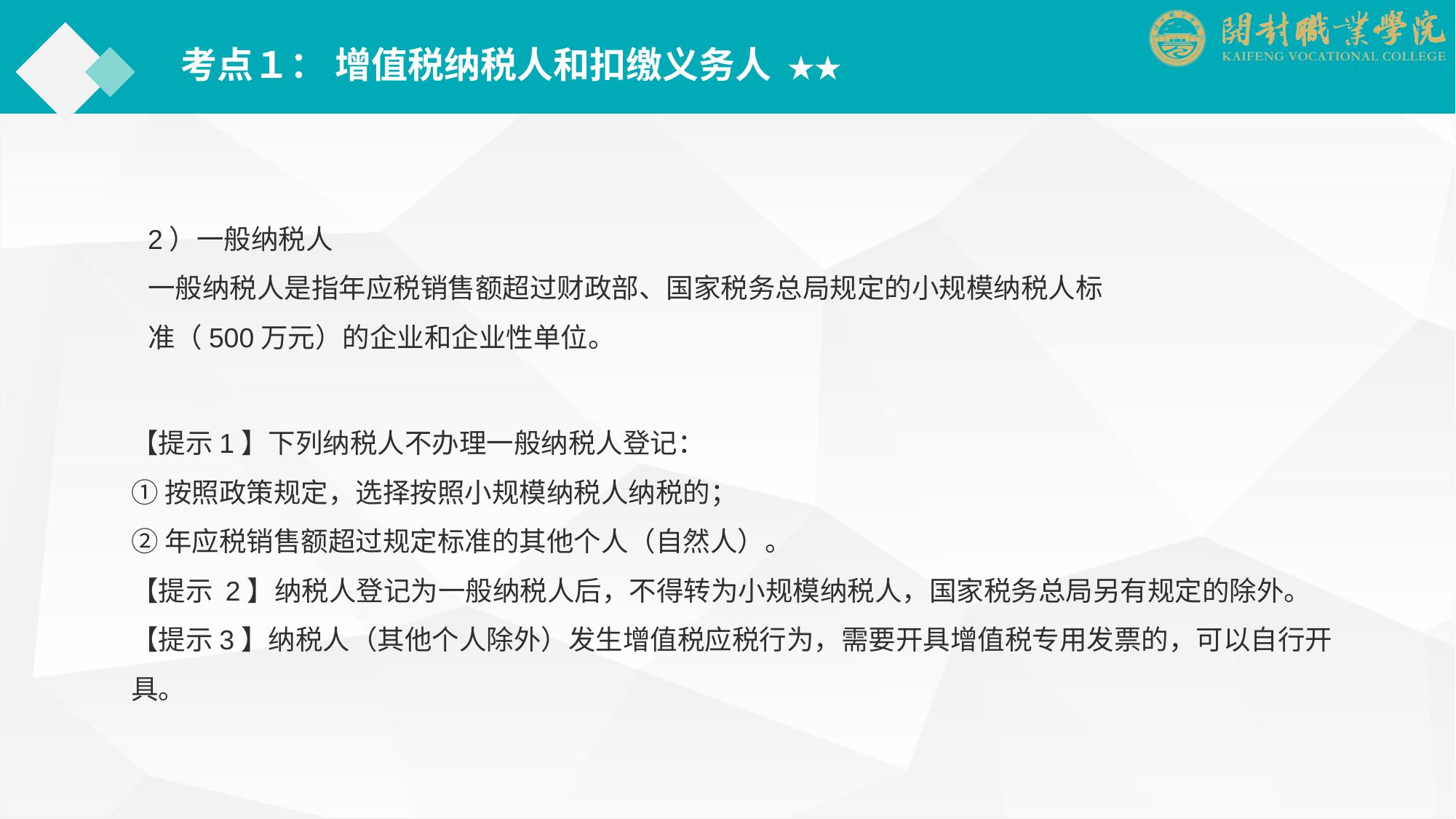

考点１： 增值税纳税人和扣缴义务人  ★★
2）一般纳税人
一般纳税人是指年应税销售额超过财政部、国家税务总局规定的小规模纳税人标准（500万元）的企业和企业性单位。
【提示1】下列纳税人不办理一般纳税人登记：
① 按照政策规定，选择按照小规模纳税人纳税的；
② 年应税销售额超过规定标准的其他个人（自然人）。
【提示 2】纳税人登记为一般纳税人后，不得转为小规模纳税人，国家税务总局另有规定的除外。
【提示3】纳税人（其他个人除外）发生增值税应税行为，需要开具增值税专用发票的，可以自行开具。